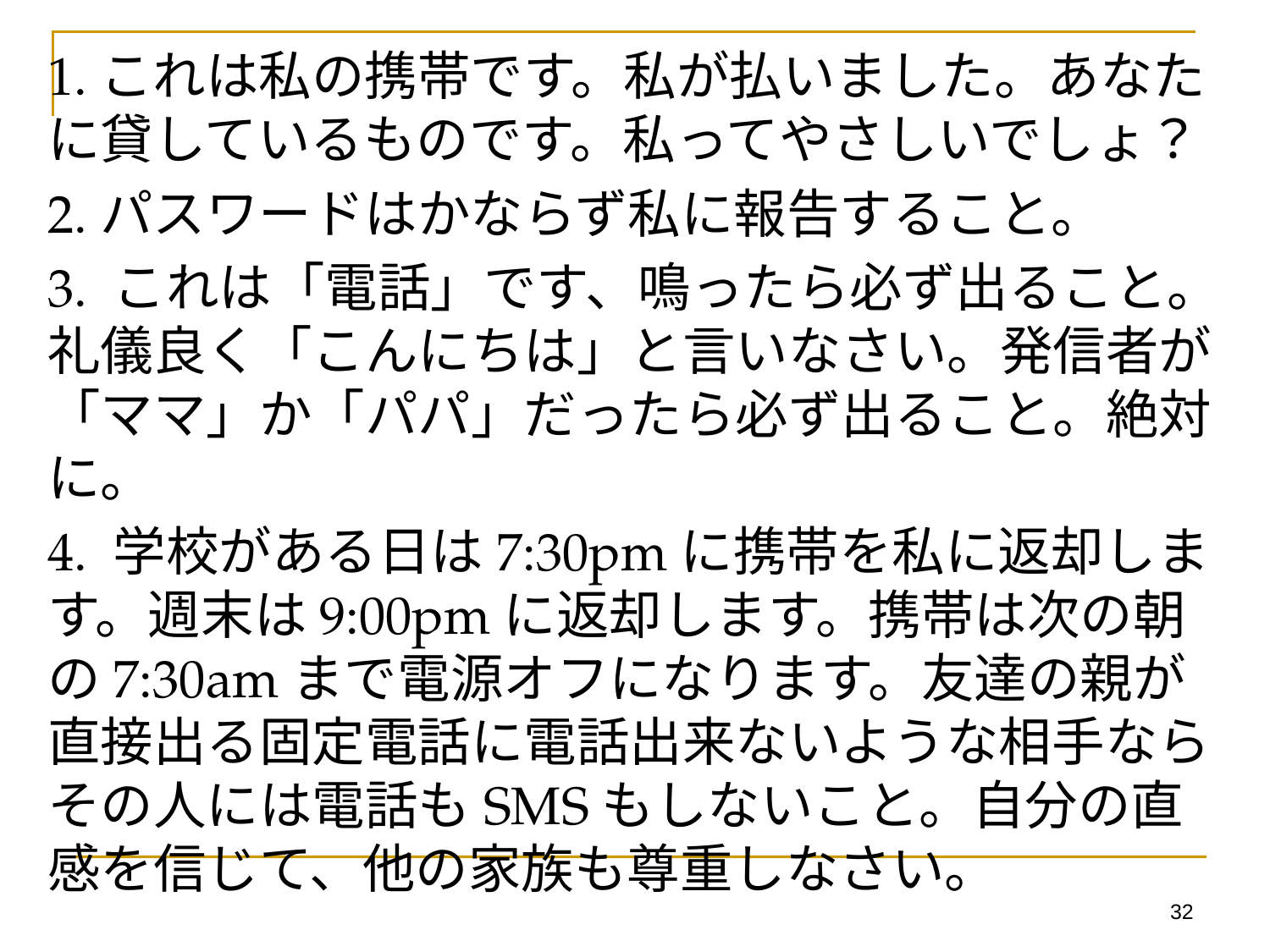

1.これは私の携帯です。私が払いました。あなたに貸しているものです。私ってやさしいでしょ？
2.パスワードはかならず私に報告すること。
3. これは「電話」です、鳴ったら必ず出ること。礼儀良く「こんにちは」と言いなさい。発信者が「ママ」か「パパ」だったら必ず出ること。絶対に。
4. 学校がある日は7:30pmに携帯を私に返却します。週末は9:00pmに返却します。携帯は次の朝の7:30amまで電源オフになります。友達の親が直接出る固定電話に電話出来ないような相手ならその人には電話もSMSもしないこと。自分の直感を信じて、他の家族も尊重しなさい。
32